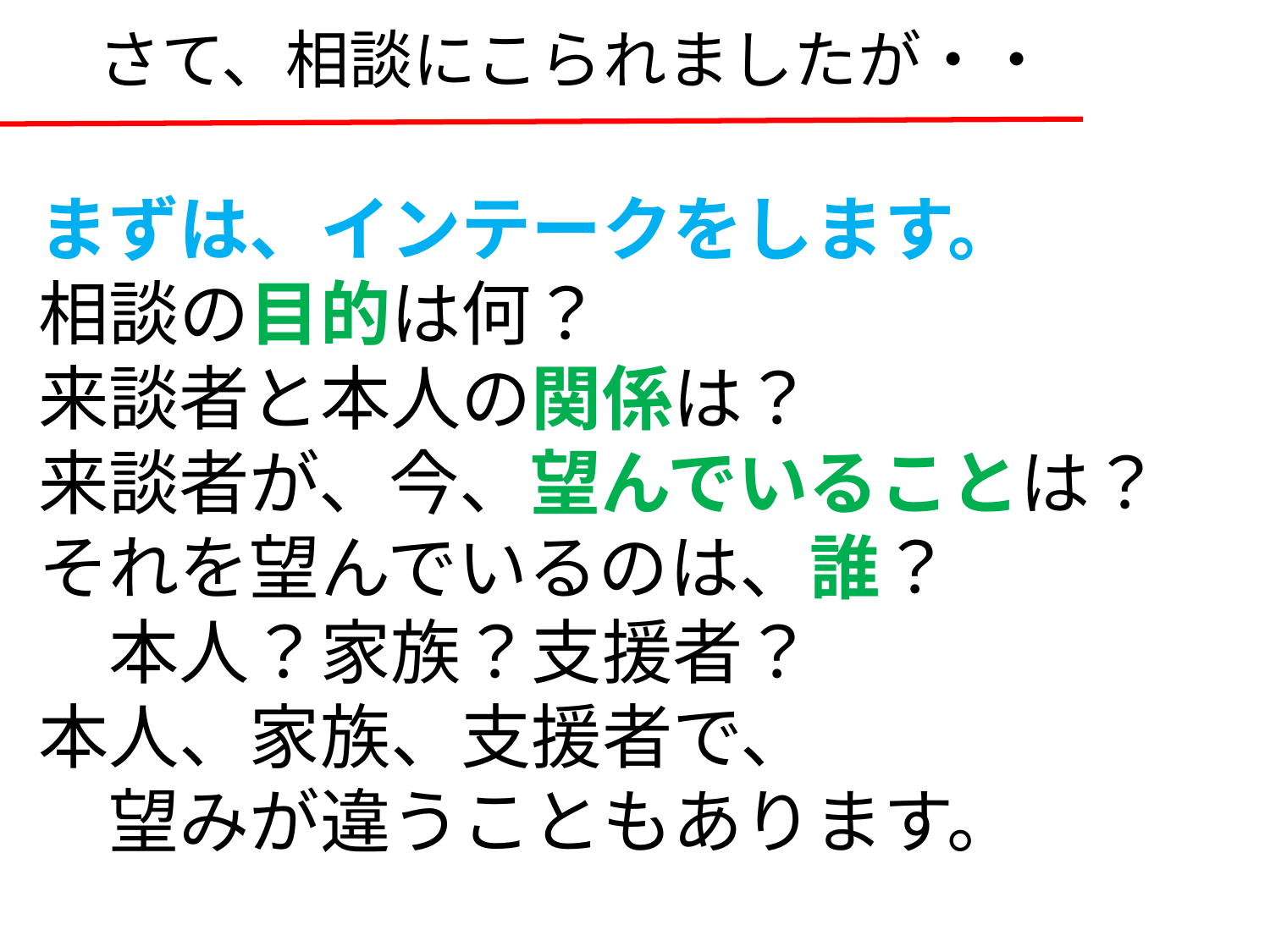

さて、相談にこられましたが・・
まずは、インテークをします。
相談の目的は何？
来談者と本人の関係は？
来談者が、今、望んでいることは？
それを望んでいるのは、誰？
　本人？家族？支援者？
本人、家族、支援者で、
　望みが違うこともあります。